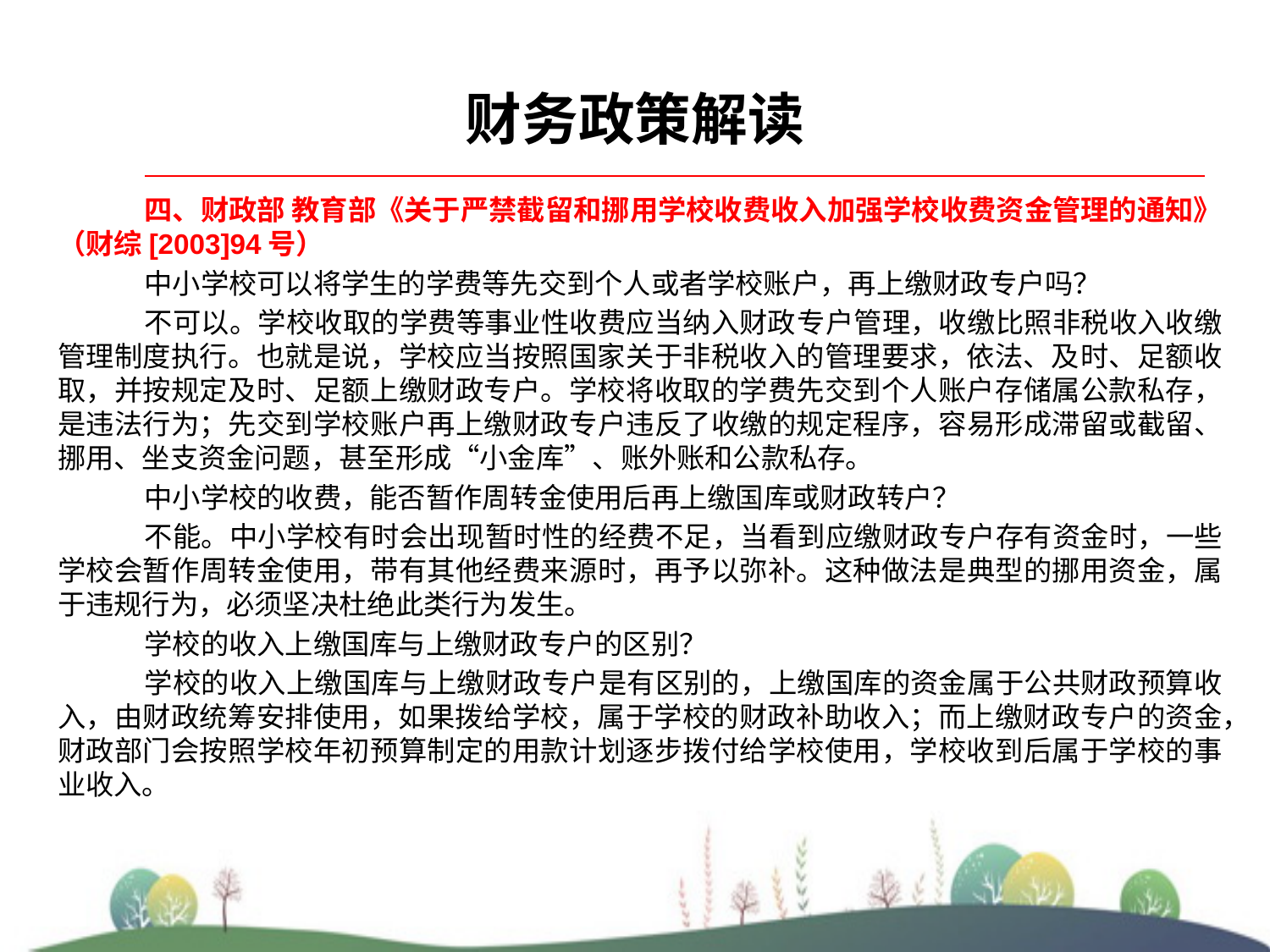

# 财务政策解读
四、财政部 教育部《关于严禁截留和挪用学校收费收入加强学校收费资金管理的通知》（财综[2003]94号）
中小学校可以将学生的学费等先交到个人或者学校账户，再上缴财政专户吗？
不可以。学校收取的学费等事业性收费应当纳入财政专户管理，收缴比照非税收入收缴管理制度执行。也就是说，学校应当按照国家关于非税收入的管理要求，依法、及时、足额收取，并按规定及时、足额上缴财政专户。学校将收取的学费先交到个人账户存储属公款私存，是违法行为；先交到学校账户再上缴财政专户违反了收缴的规定程序，容易形成滞留或截留、挪用、坐支资金问题，甚至形成“小金库”、账外账和公款私存。
中小学校的收费，能否暂作周转金使用后再上缴国库或财政转户？
不能。中小学校有时会出现暂时性的经费不足，当看到应缴财政专户存有资金时，一些学校会暂作周转金使用，带有其他经费来源时，再予以弥补。这种做法是典型的挪用资金，属于违规行为，必须坚决杜绝此类行为发生。
学校的收入上缴国库与上缴财政专户的区别？
学校的收入上缴国库与上缴财政专户是有区别的，上缴国库的资金属于公共财政预算收入，由财政统筹安排使用，如果拨给学校，属于学校的财政补助收入；而上缴财政专户的资金，财政部门会按照学校年初预算制定的用款计划逐步拨付给学校使用，学校收到后属于学校的事业收入。